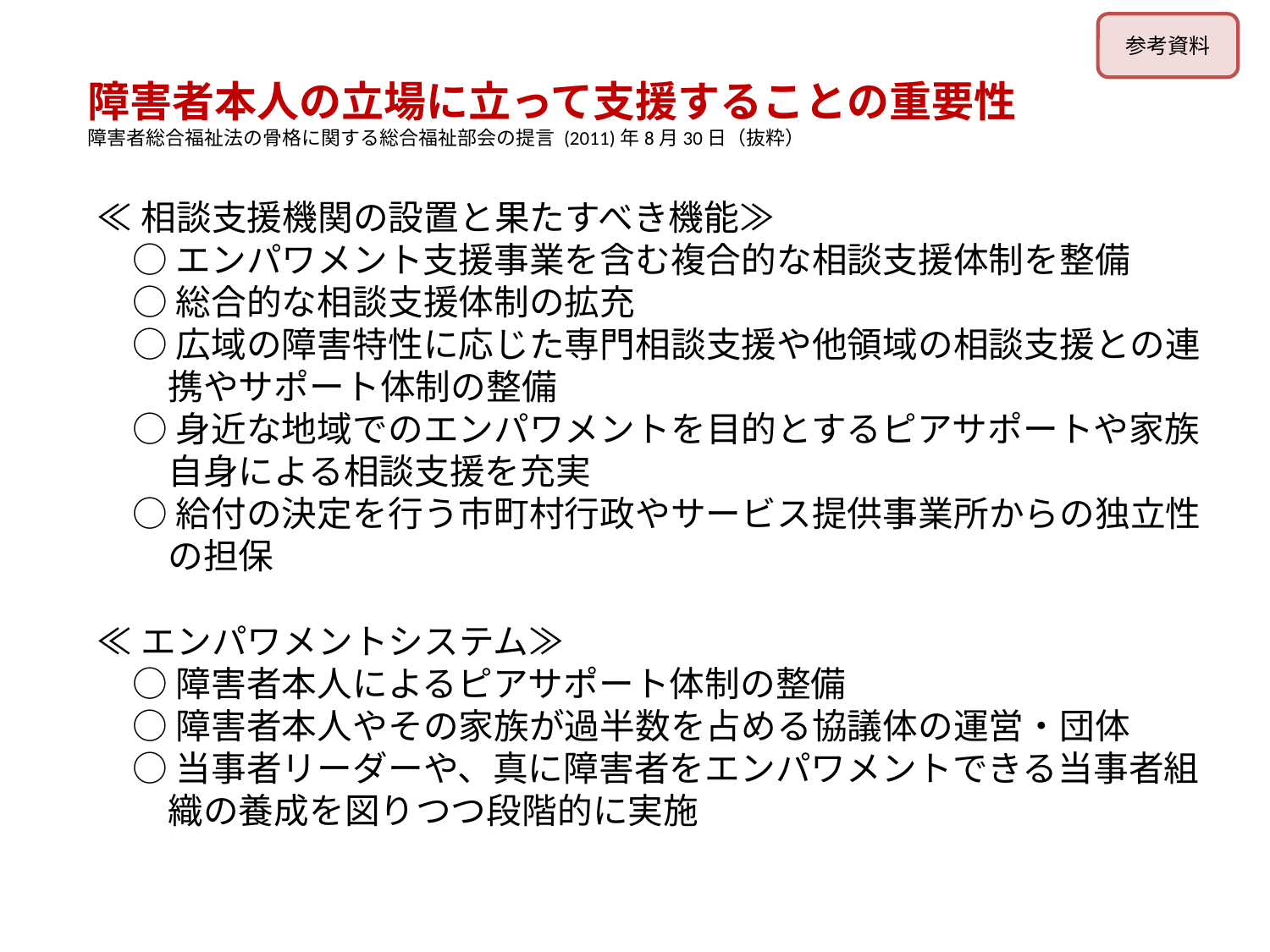

参考資料
障害者本人の立場に立って支援することの重要性
障害者総合福祉法の骨格に関する総合福祉部会の提言 (2011)年8月30日（抜粋）
≪相談支援機関の設置と果たすべき機能≫
　○ エンパワメント支援事業を含む複合的な相談支援体制を整備
　○ 総合的な相談支援体制の拡充
　○ 広域の障害特性に応じた専門相談支援や他領域の相談支援との連
　　携やサポート体制の整備
　○ 身近な地域でのエンパワメントを目的とするピアサポートや家族
　　自身による相談支援を充実
　○ 給付の決定を行う市町村行政やサービス提供事業所からの独立性
　　の担保

≪エンパワメントシステム≫
　○ 障害者本人によるピアサポート体制の整備
　○ 障害者本人やその家族が過半数を占める協議体の運営・団体
　○ 当事者リーダーや、真に障害者をエンパワメントできる当事者組
　　織の養成を図りつつ段階的に実施